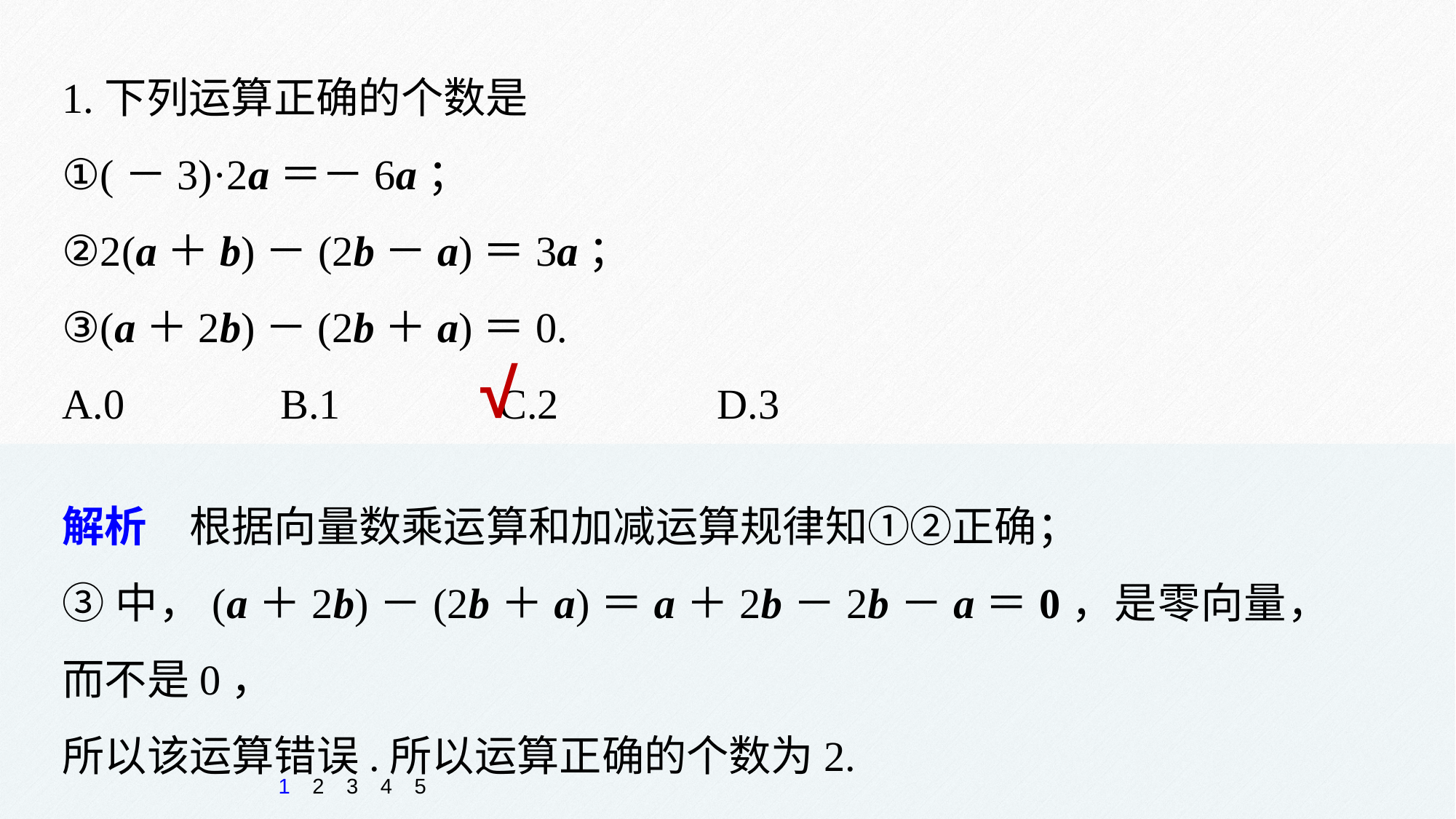

1.下列运算正确的个数是
①(－3)·2a＝－6a；
②2(a＋b)－(2b－a)＝3a；
③(a＋2b)－(2b＋a)＝0.
A.0  		B.1  		C.2  		D.3
√
解析　根据向量数乘运算和加减运算规律知①②正确；
③中，(a＋2b)－(2b＋a)＝a＋2b－2b－a＝0，是零向量，而不是0，
所以该运算错误.所以运算正确的个数为2.
1
2
3
4
5